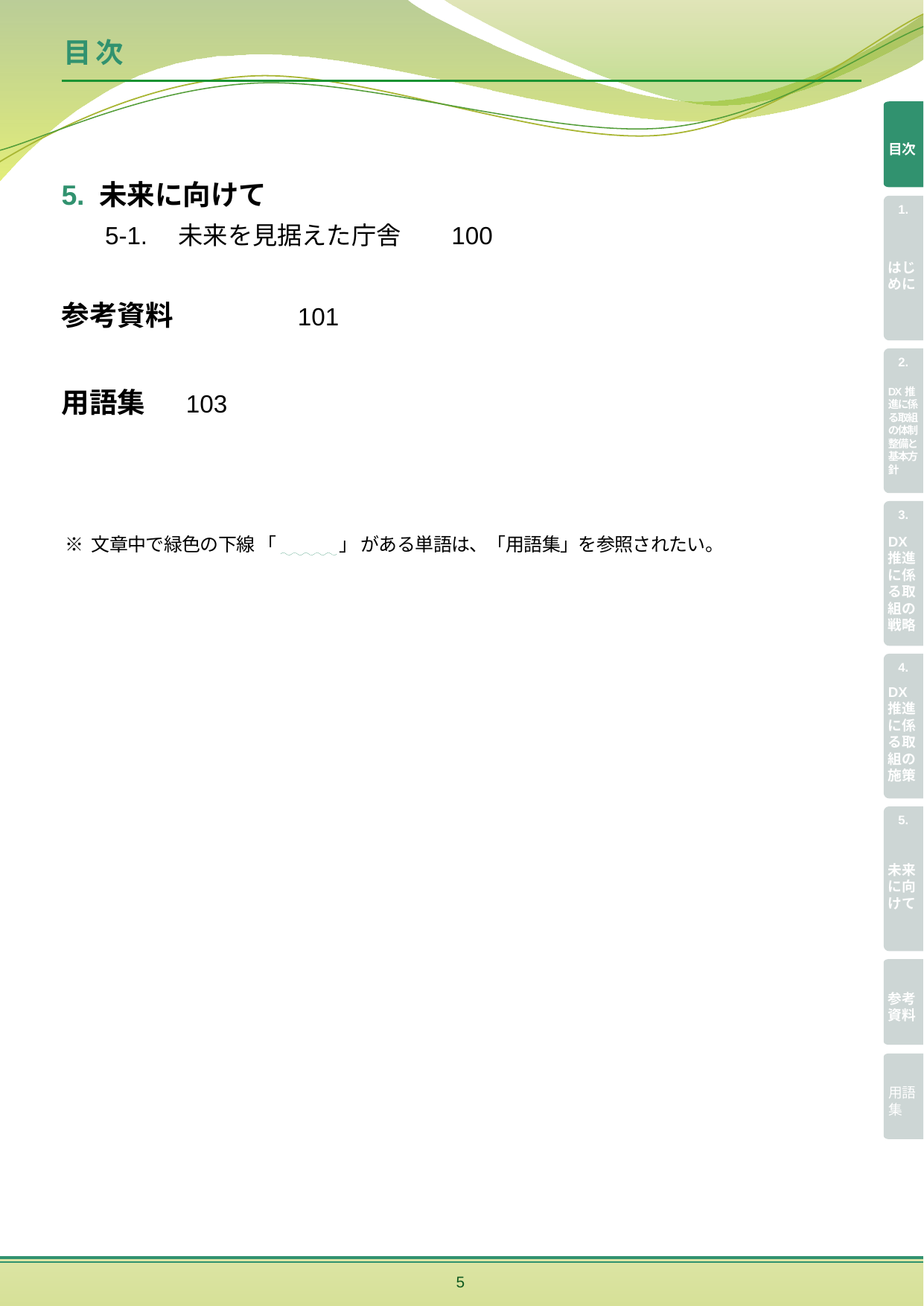

# 目次
5. 未来に向けて
5-1.　未来を見据えた庁舎	 100

参考資料	 101

用語集	 103
※ 文章中で緑色の下線 「 　　　 」 がある単語は、「用語集」を参照されたい。
5